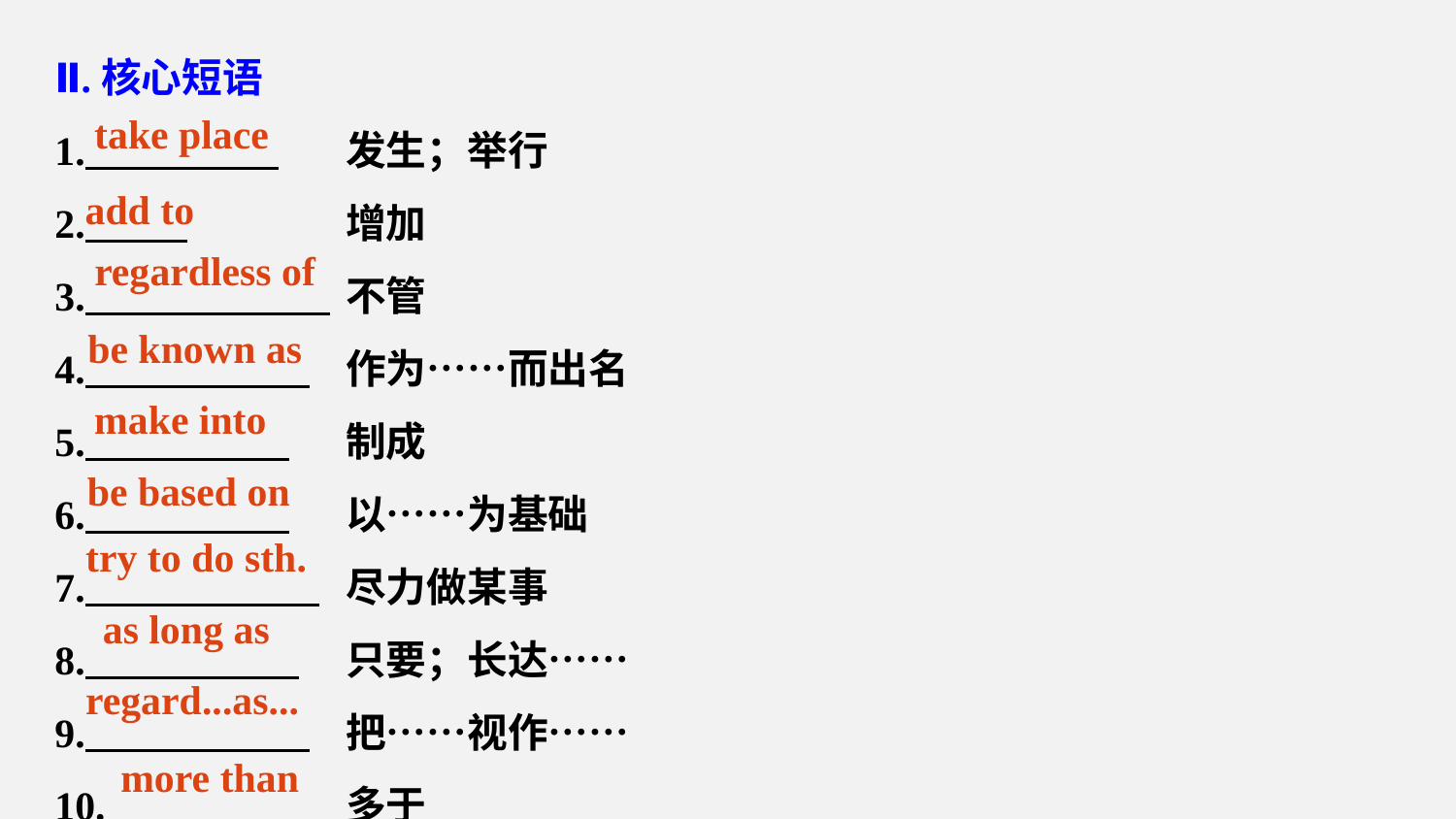

Ⅱ.核心短语
1.                   	发生；举行
2.          		增加
3.                        	不管
4.                      	作为……而出名
5.                    	制成
6.                    	以……为基础
7.                       	尽力做某事
8.                     	只要；长达……
9.                      	把……视作……
10.                     	多于
take place
add to
regardless of
be known as
make into
be based on
try to do sth.
as long as
regard...as...
more than